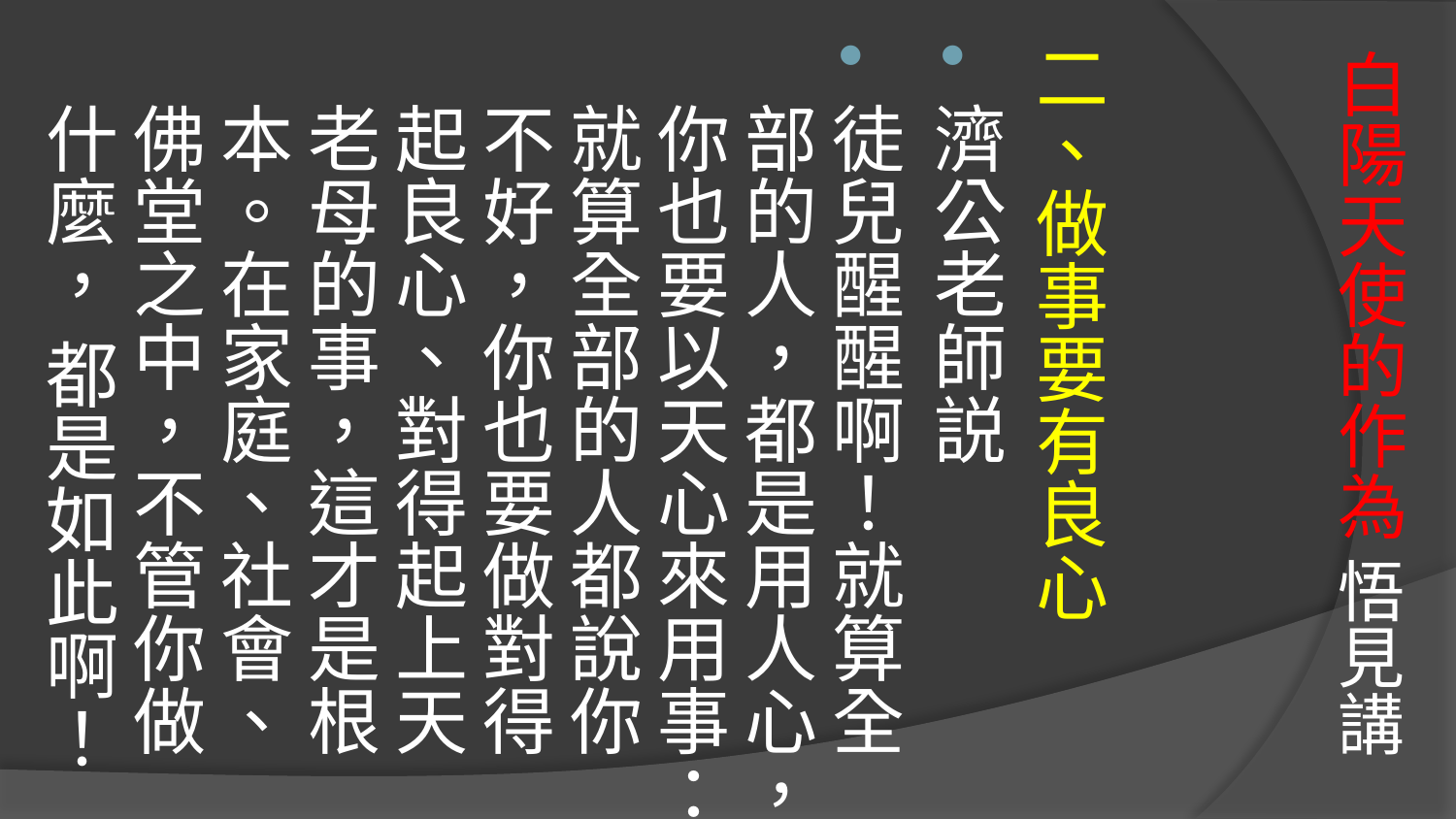

# 白陽天使的作為 悟見講
二、做事要有良心
濟公老師説
徒兒醒醒啊！就算全部的人，都是用人心，你也要以天心來用事：就算全部的人都說你不好，你也要做對得起良心、對得起上天老母的事，這才是根本。在家庭、社會、佛堂之中，不管你做什麼， 都是如此啊！